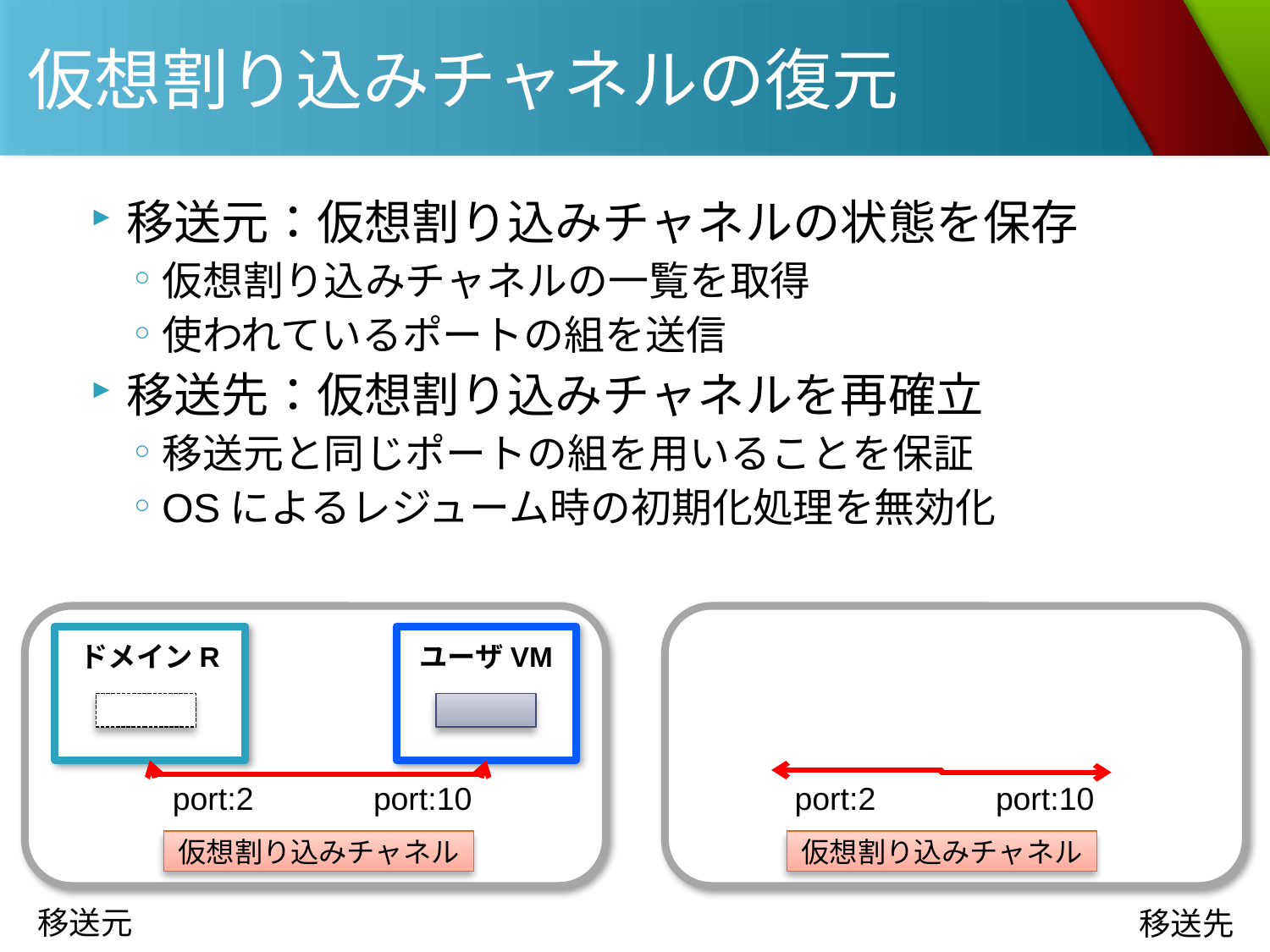

# 仮想割り込みチャネルの復元
移送元：仮想割り込みチャネルの状態を保存
仮想割り込みチャネルの一覧を取得
使われているポートの組を送信
移送先：仮想割り込みチャネルを再確立
移送元と同じポートの組を用いることを保証
OSによるレジューム時の初期化処理を無効化

ドメインR
ユーザVM

仮想割り込みチャネル
仮想割り込みチャネル
port:2
port:10
port:2
port:10
移送元
移送先